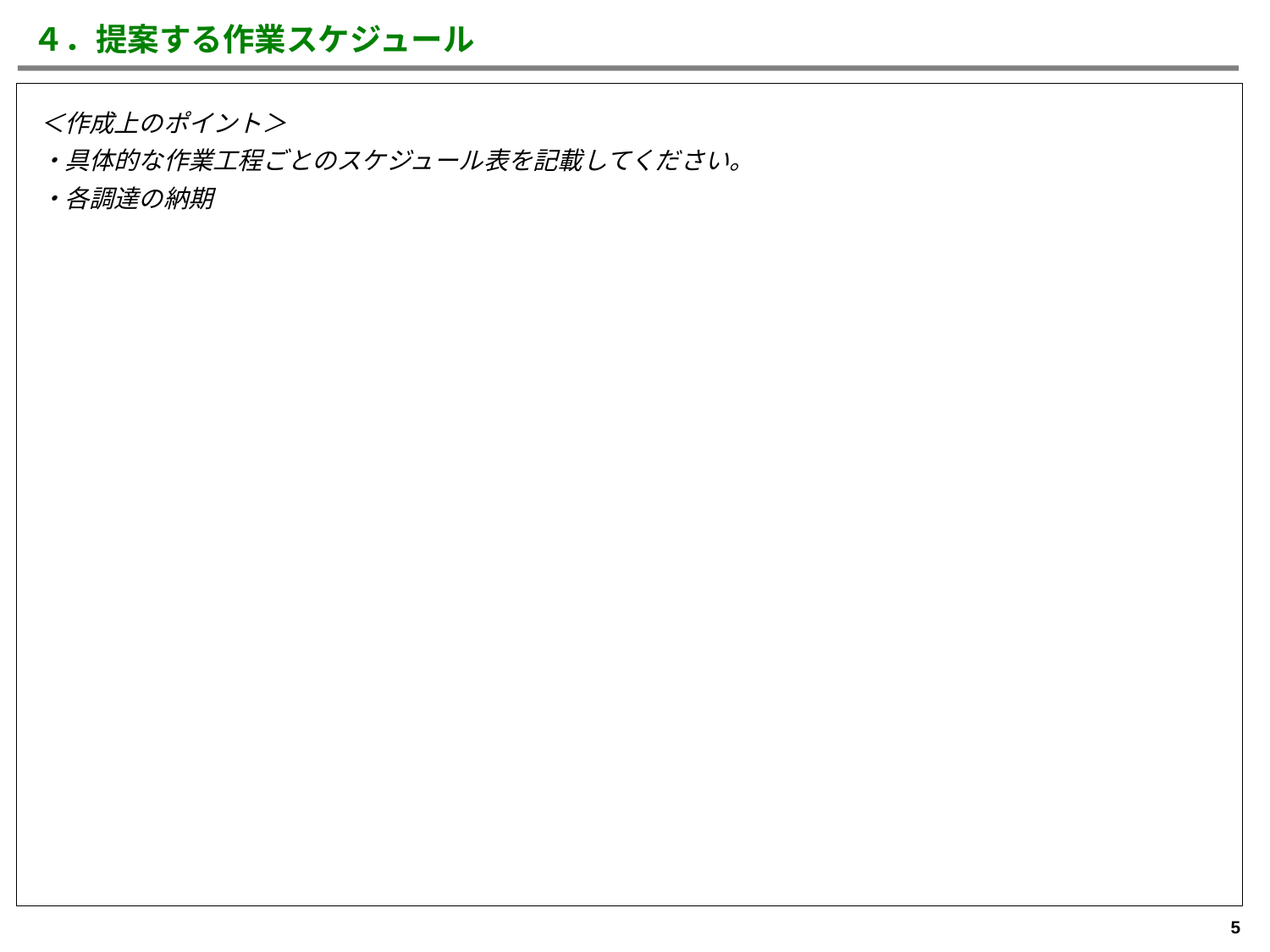

４．提案する作業スケジュール
＜作成上のポイント＞
・具体的な作業工程ごとのスケジュール表を記載してください。
・各調達の納期

5